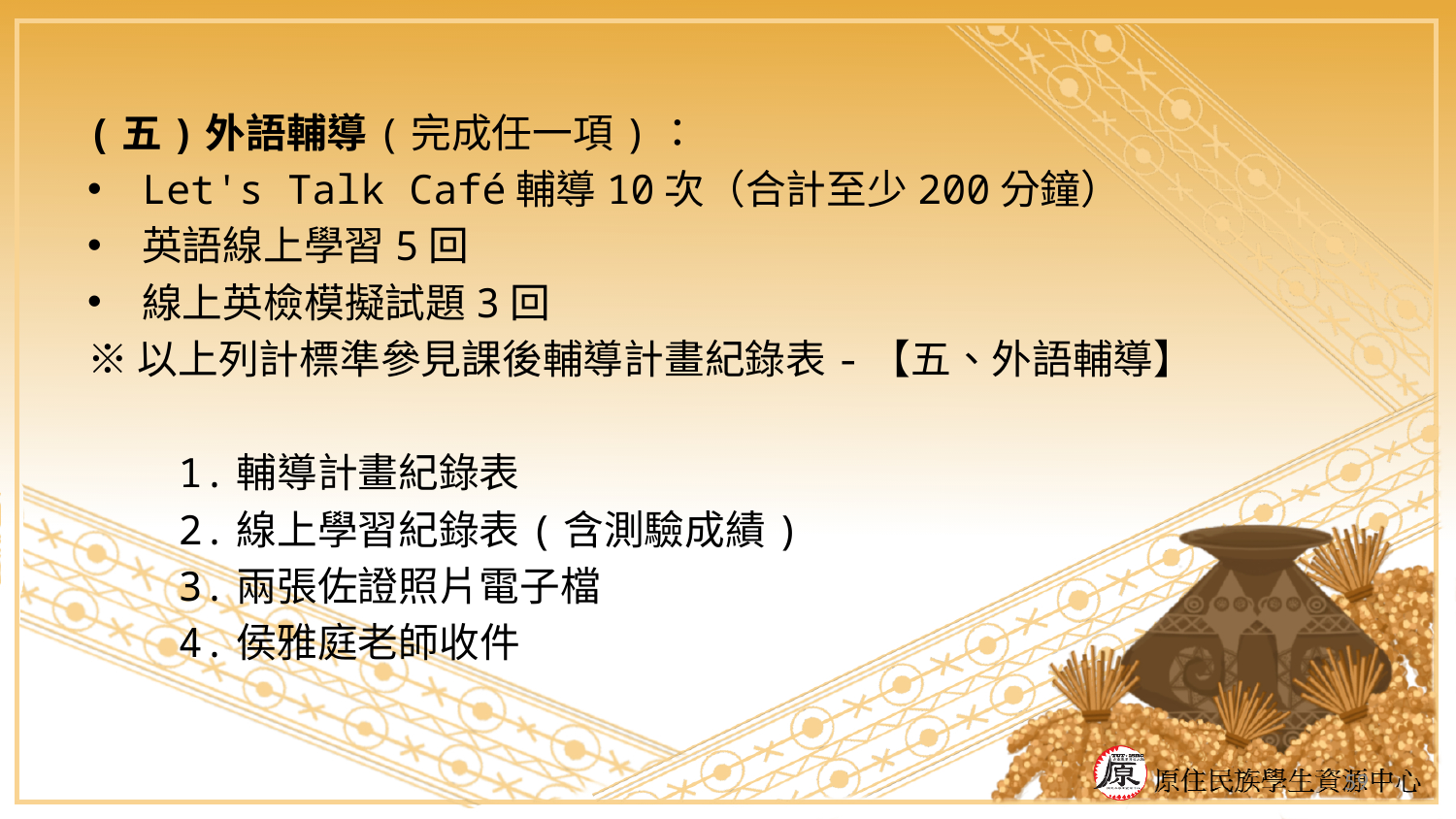

(五)外語輔導(完成任一項)：
Let's Talk Café輔導10次（合計至少200分鐘）
英語線上學習5回
線上英檢模擬試題3回
※以上列計標準參見課後輔導計畫紀錄表-【五、外語輔導】

　　1.輔導計畫紀錄表
　　2.線上學習紀錄表(含測驗成績)
　　3.兩張佐證照片電子檔
　　4.侯雅庭老師收件

59